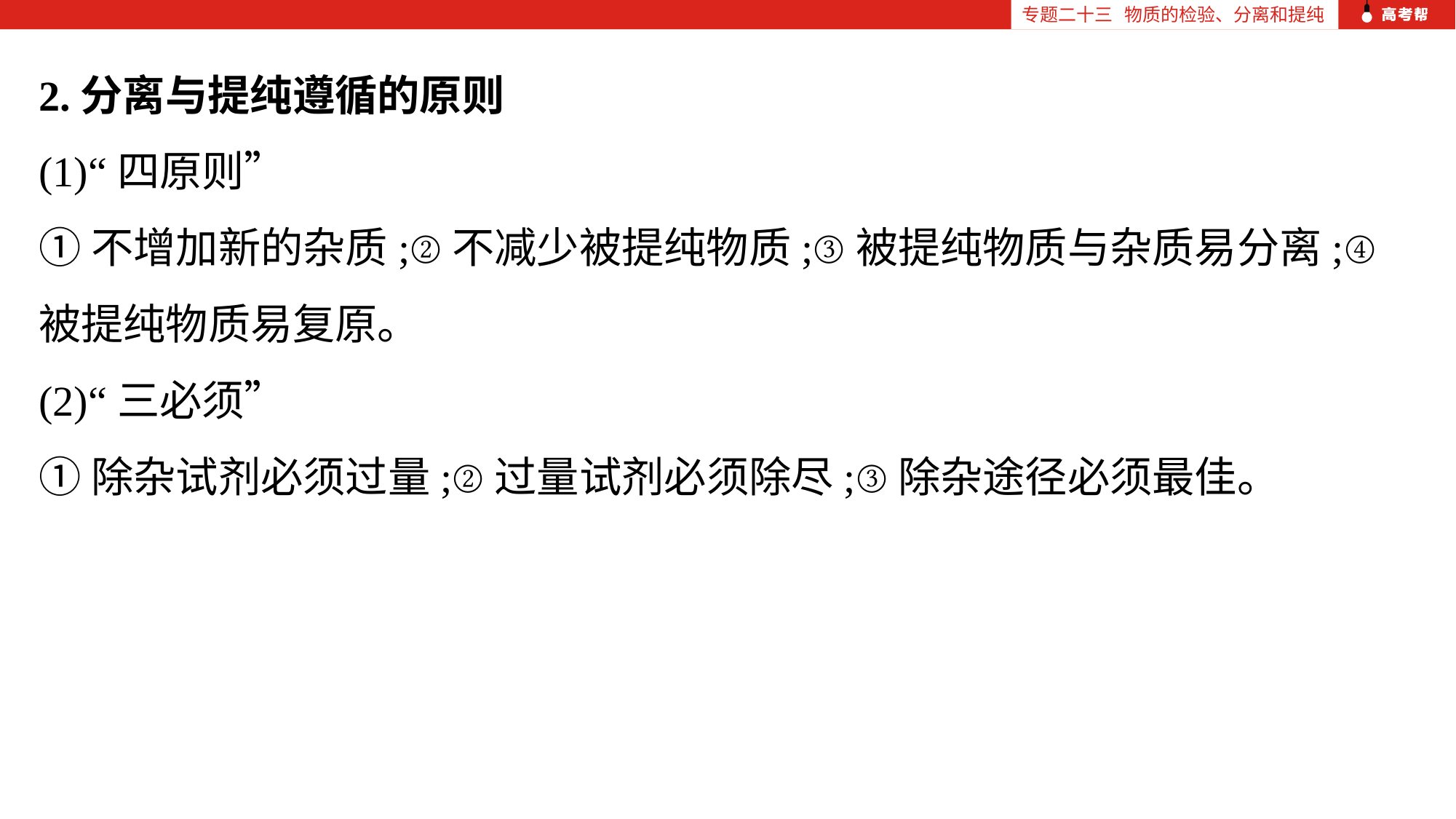

专题二十三   物质的检验、分离和提纯

2.分离与提纯遵循的原则
(1)“四原则”
①不增加新的杂质;②不减少被提纯物质;③被提纯物质与杂质易分离;④被提纯物质易复原。
(2)“三必须”
①除杂试剂必须过量;②过量试剂必须除尽;③除杂途径必须最佳。